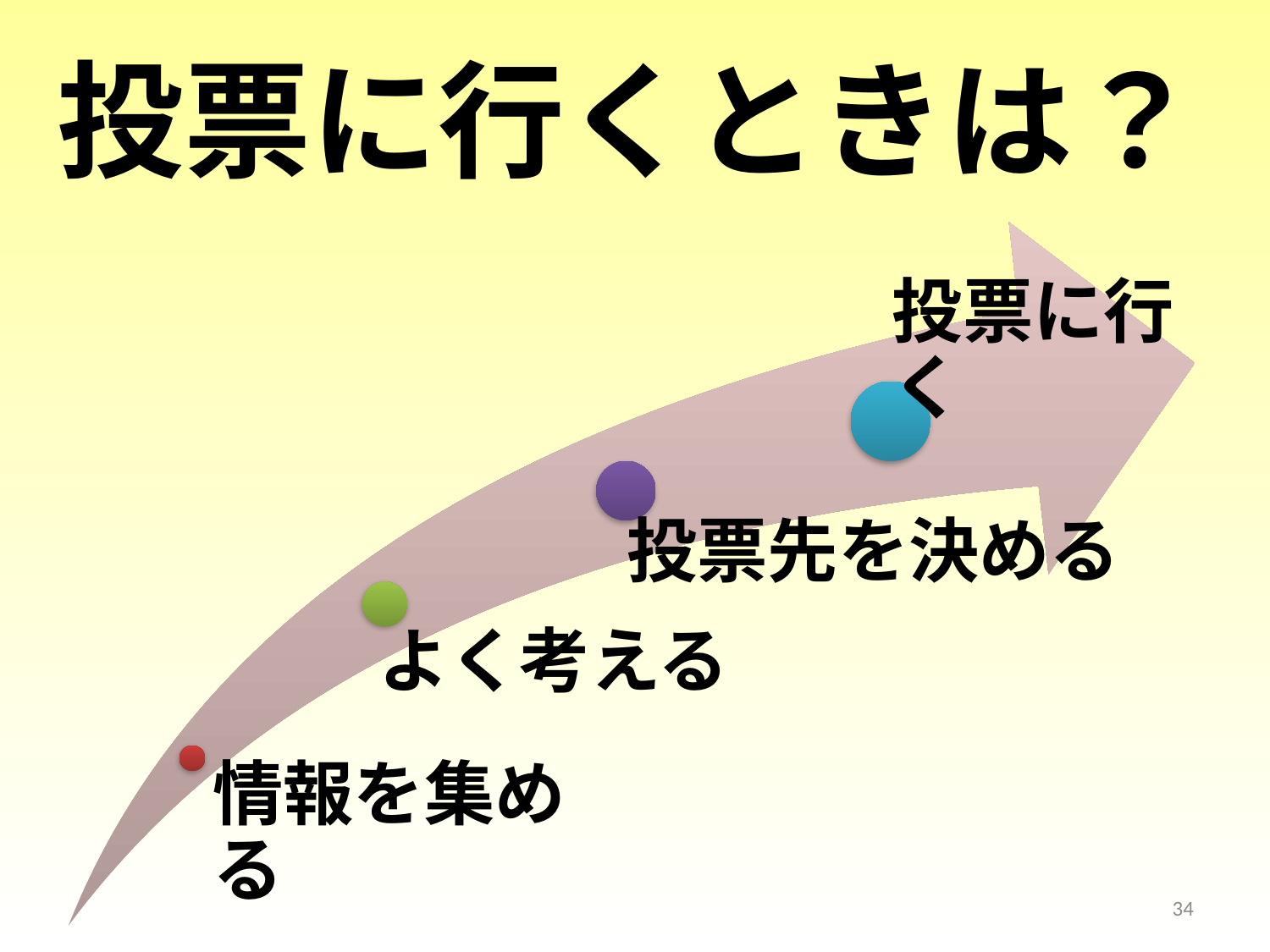

# 投票に行くときは？
情報を集める
よく考える
投票先を決める
投票に行く
34